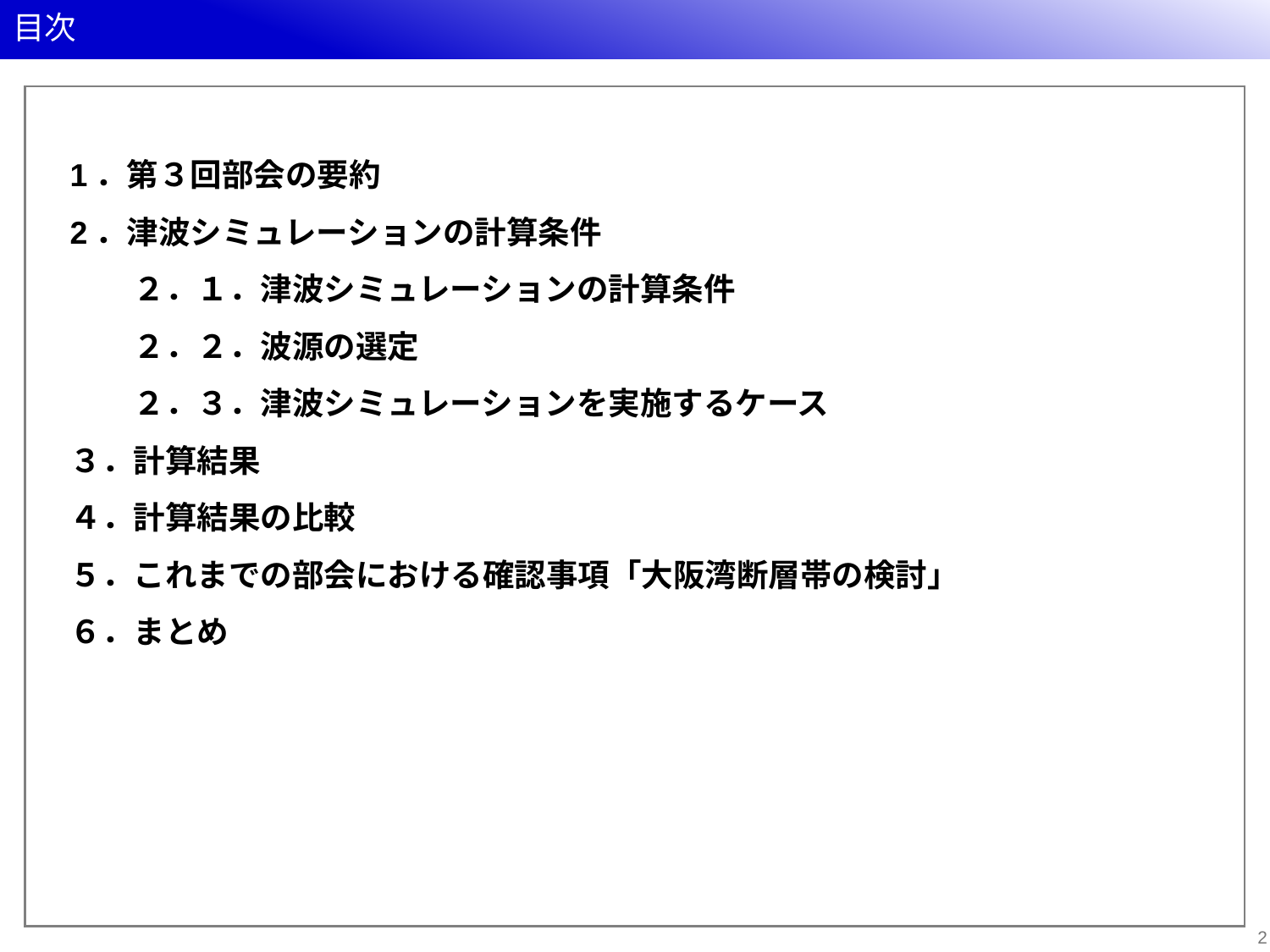

# 目次
1．第３回部会の要約
2．津波シミュレーションの計算条件
　　２．１．津波シミュレーションの計算条件
　　２．２．波源の選定
　　２．３．津波シミュレーションを実施するケース
３．計算結果
４．計算結果の比較
５．これまでの部会における確認事項「大阪湾断層帯の検討」
６．まとめ
2